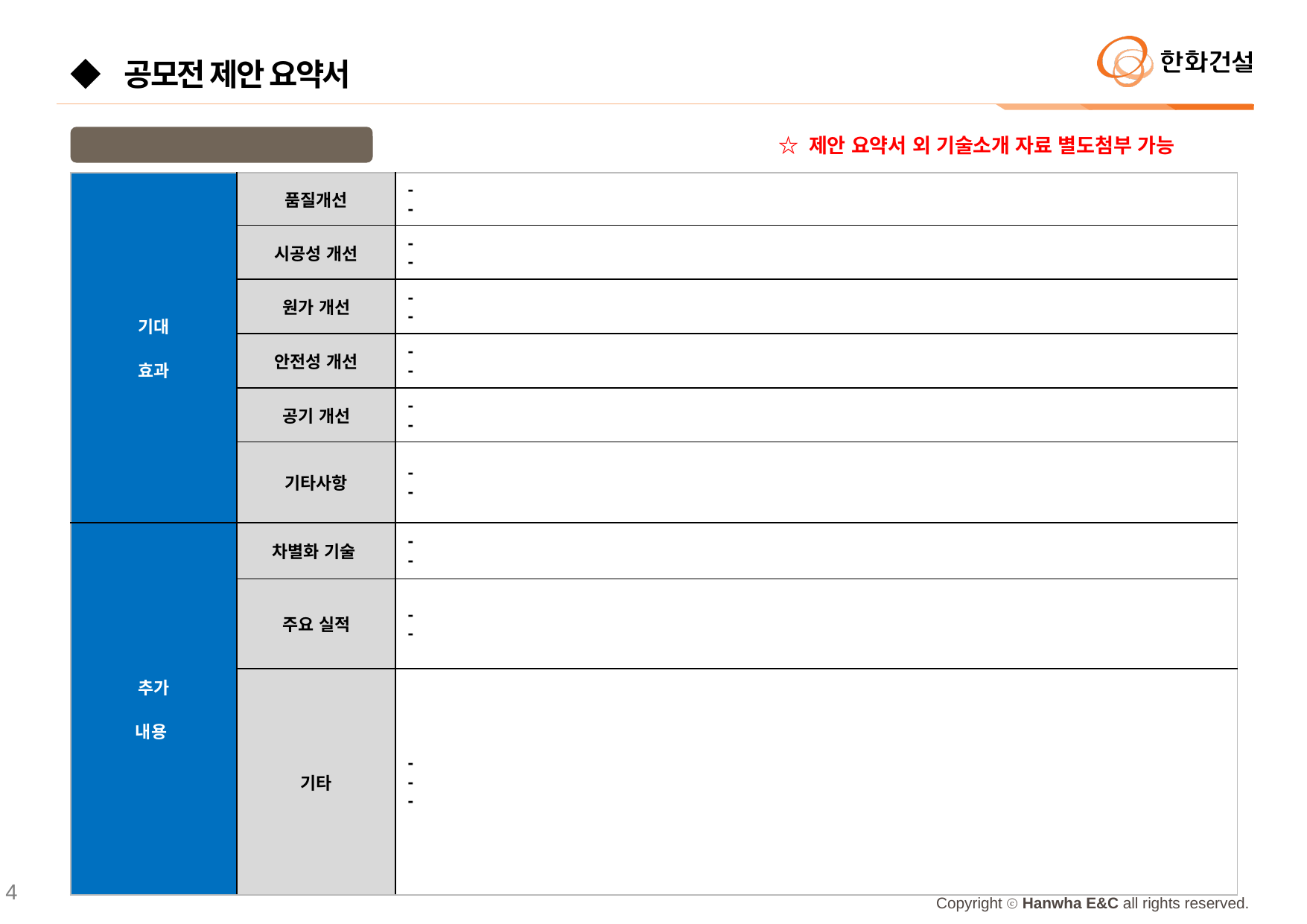

◆  공모전 제안 요약서
■ 제안 내용 요약
☆ 제안 요약서 외 기술소개 자료 별도첨부 가능
| 기대 효과 | 품질개선 | - - |
| --- | --- | --- |
|  | 시공성 개선 | - - |
|  | 원가 개선 | - - |
|  | 안전성 개선 | - - |
|  | 공기 개선 | - - |
|  | 기타사항 | - - |
| 추가 내용 | 차별화 기술 | - - |
|  | 주요 실적 | - - |
|  | 기타 | - - - |